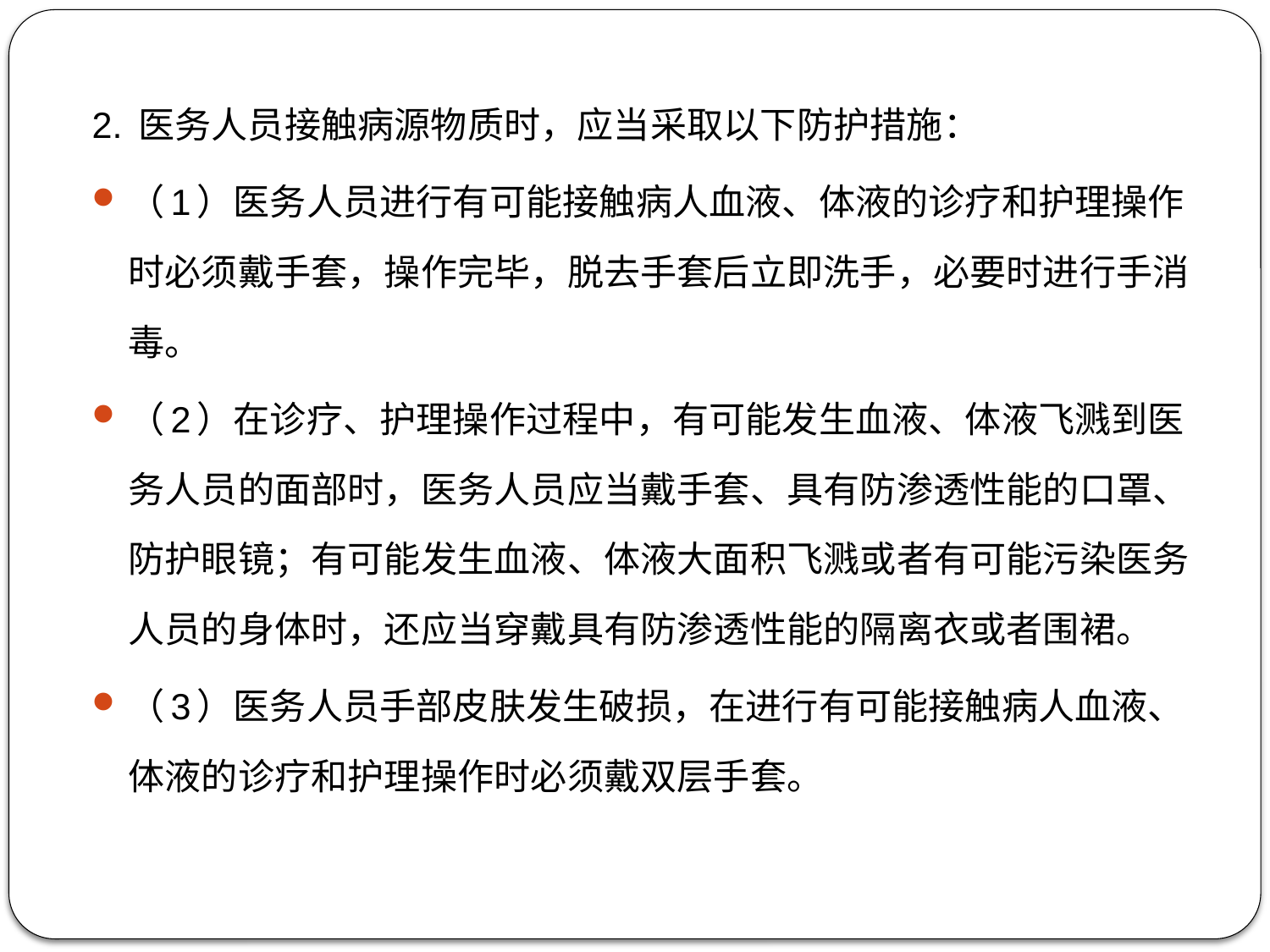

2. 医务人员接触病源物质时，应当采取以下防护措施：
（1）医务人员进行有可能接触病人血液、体液的诊疗和护理操作时必须戴手套，操作完毕，脱去手套后立即洗手，必要时进行手消毒。
（2）在诊疗、护理操作过程中，有可能发生血液、体液飞溅到医务人员的面部时，医务人员应当戴手套、具有防渗透性能的口罩、防护眼镜；有可能发生血液、体液大面积飞溅或者有可能污染医务人员的身体时，还应当穿戴具有防渗透性能的隔离衣或者围裙。
（3）医务人员手部皮肤发生破损，在进行有可能接触病人血液、体液的诊疗和护理操作时必须戴双层手套。